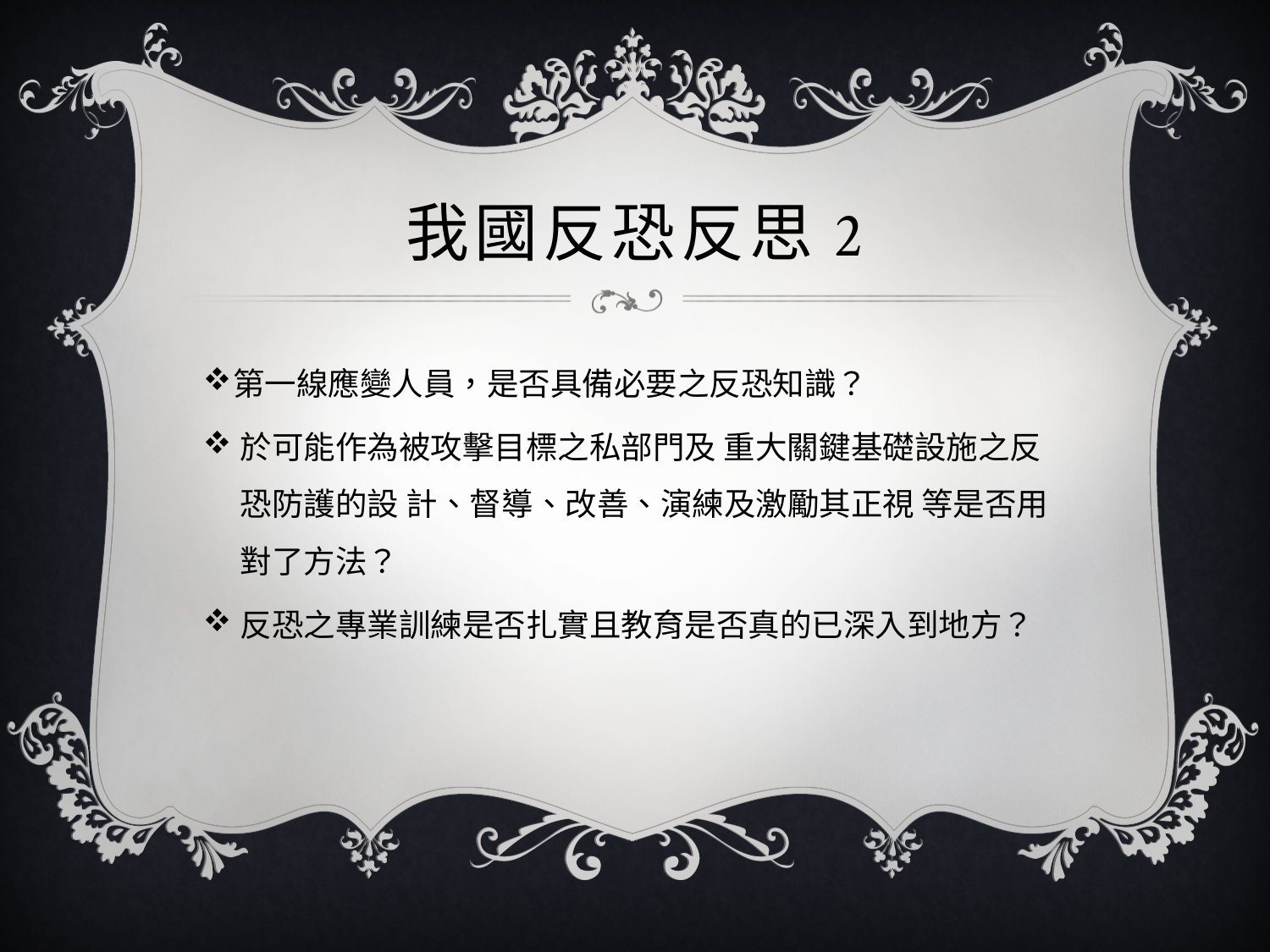

我國反恐反思2
第一線應變人員，是否具備必要之反恐知識？
於可能作為被攻擊目標之私部門及 重大關鍵基礎設施之反恐防護的設 計、督導、改善、演練及激勵其正視 等是否用對了方法？
反恐之專業訓練是否扎實且教育是否真的已深入到地方？